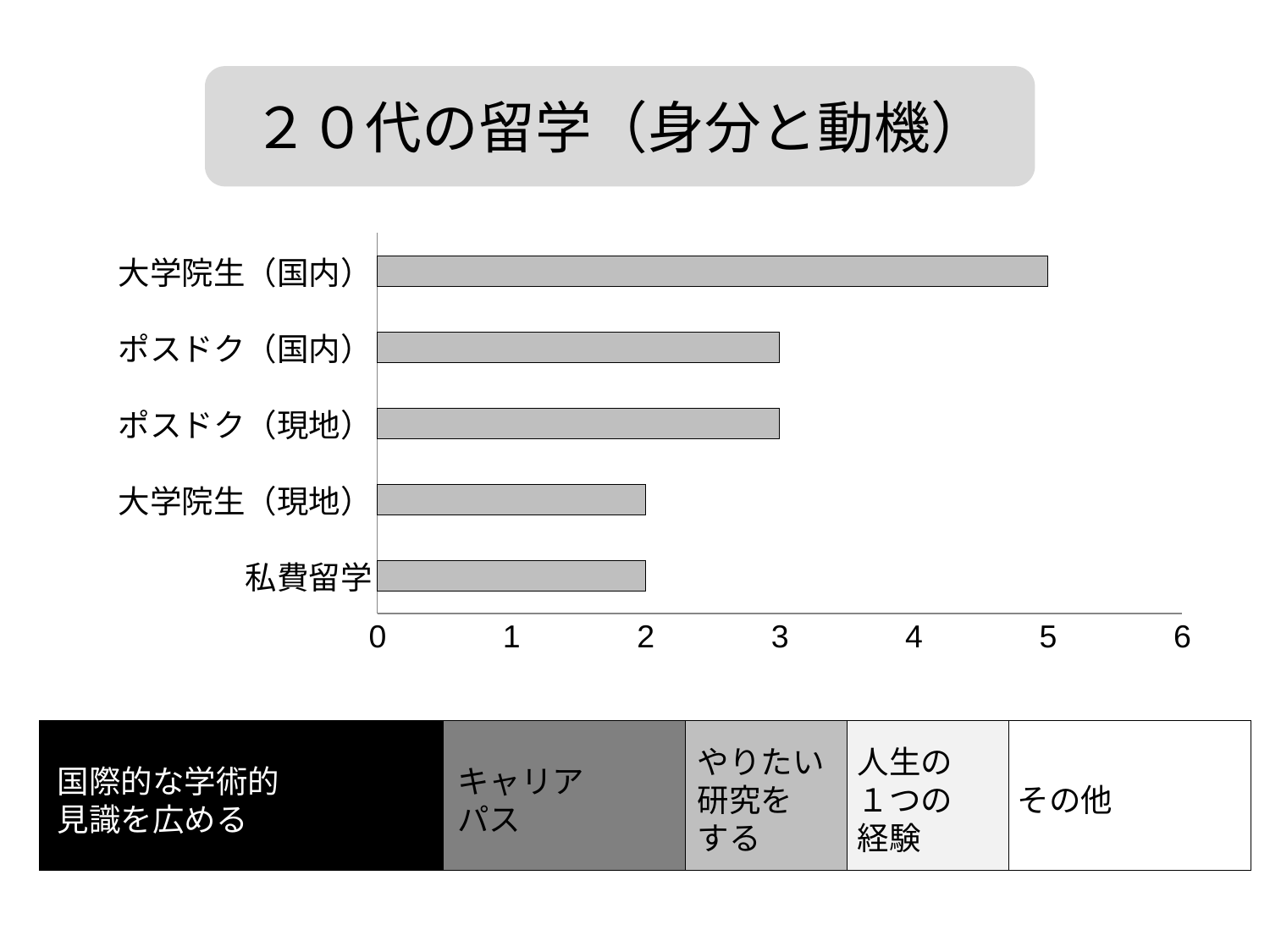

２０代の留学（身分と動機）

### Chart

| Category | 留学時の状況 |
|---|---|
| 私費留学 | 2.0 |
| 大学院生（現地） | 2.0 |
| ポスドク（現地） | 3.0 |
| ポスドク（国内） | 3.0 |
| 大学院生（国内） | 5.0 |

### Chart

| Category | 国際的な学術的見識を広める | キャリアパス | やりたい研究をする | 人生における1つの経験 | その他 |
|---|---|---|---|---|---|
| 割合 | 0.333333333333333 | 0.2 | 0.133333333333333 | 0.133333333333333 | 0.2 |
やりたい研究を　する
人生の１つの経験
国際的な学術的見識を広める
キャリアパス
その他